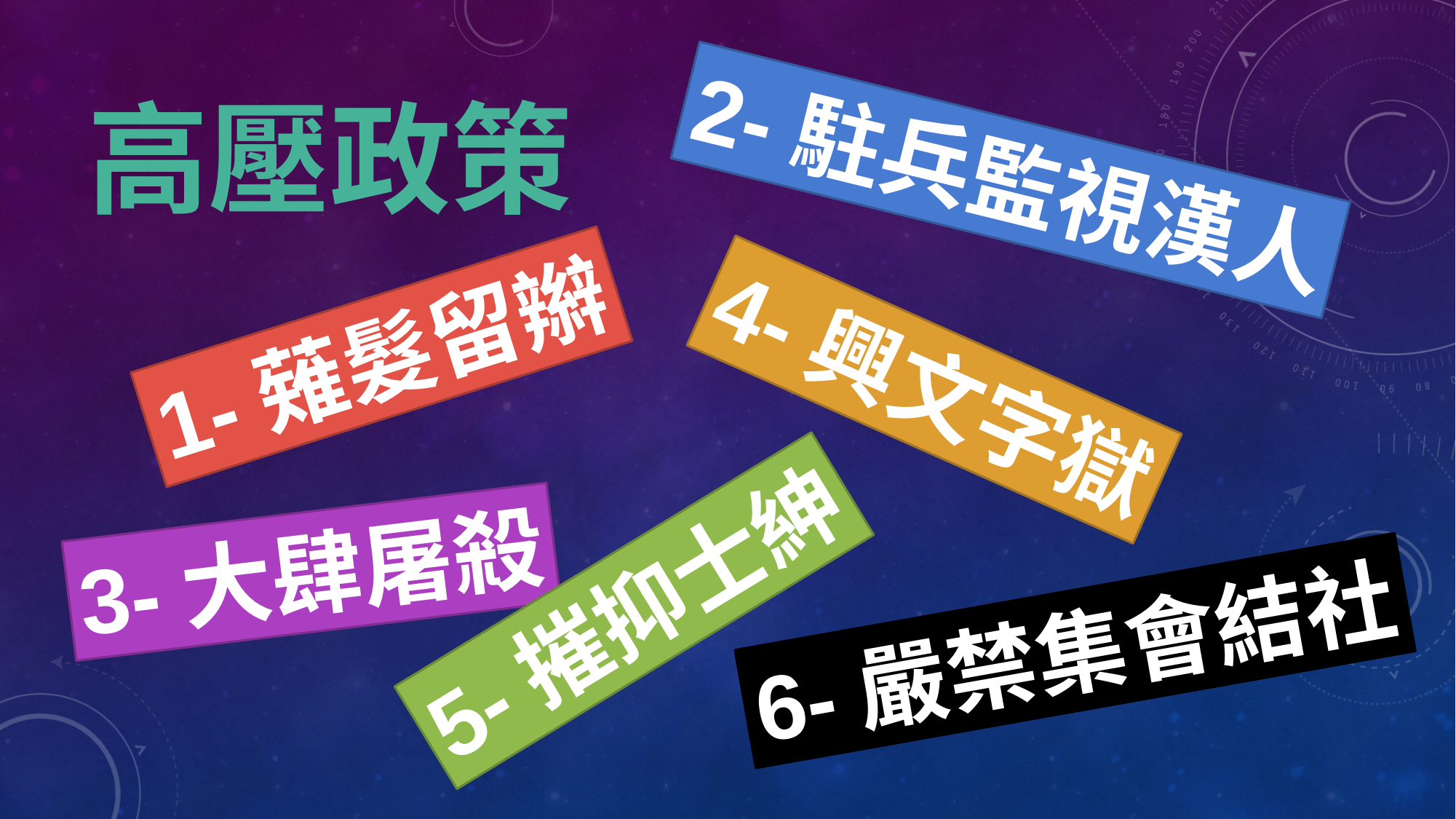

高壓政策
2-駐兵監視漢人
1-薙髮留辮
4-興文字獄
3-大肆屠殺
5-摧抑士紳
6-嚴禁集會結社